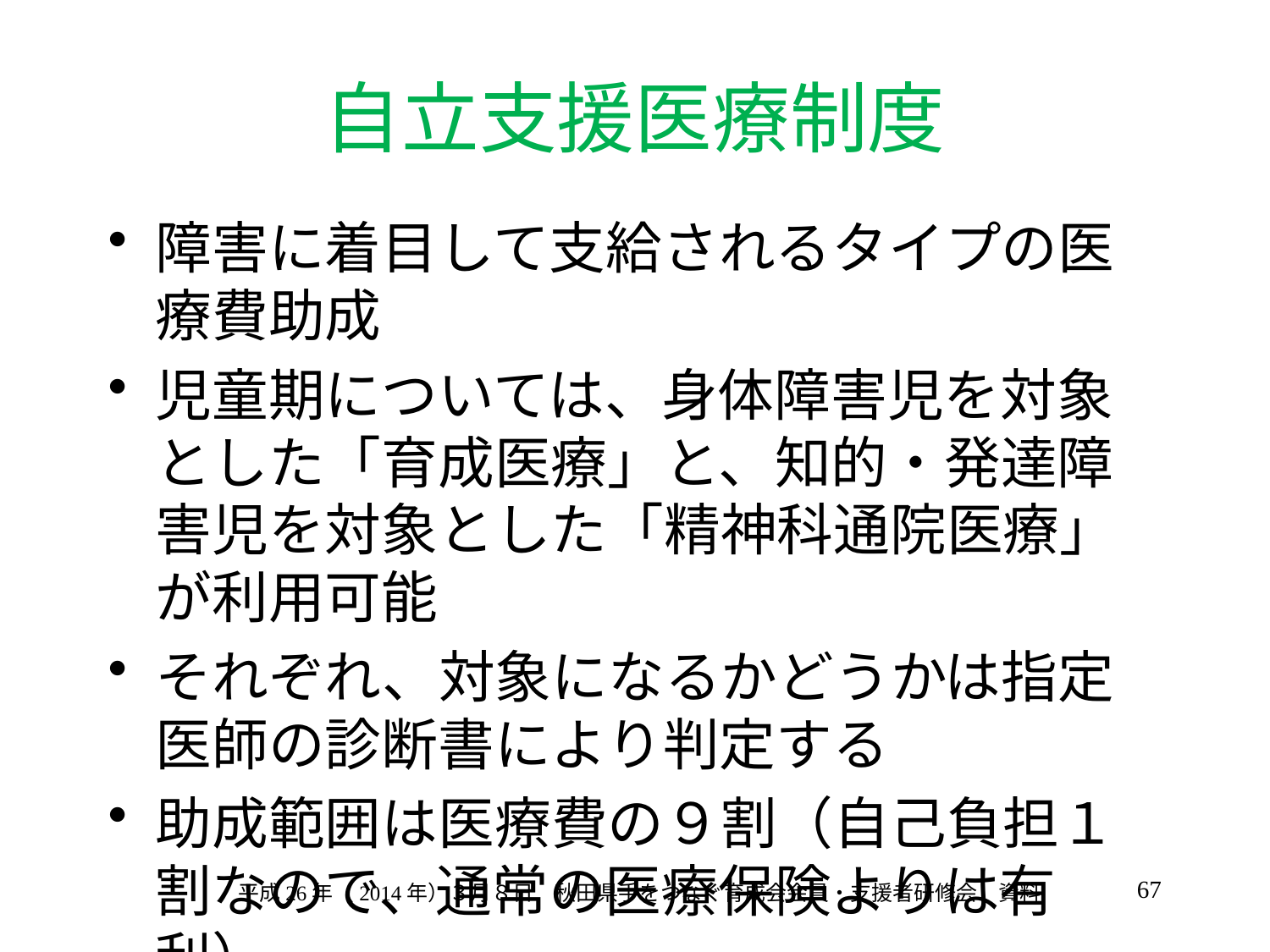

# 自立支援医療制度
障害に着目して支給されるタイプの医療費助成
児童期については、身体障害児を対象とした「育成医療」と、知的・発達障害児を対象とした「精神科通院医療」が利用可能
それぞれ、対象になるかどうかは指定医師の診断書により判定する
助成範囲は医療費の９割（自己負担１割なので、通常の医療保険よりは有利）
67